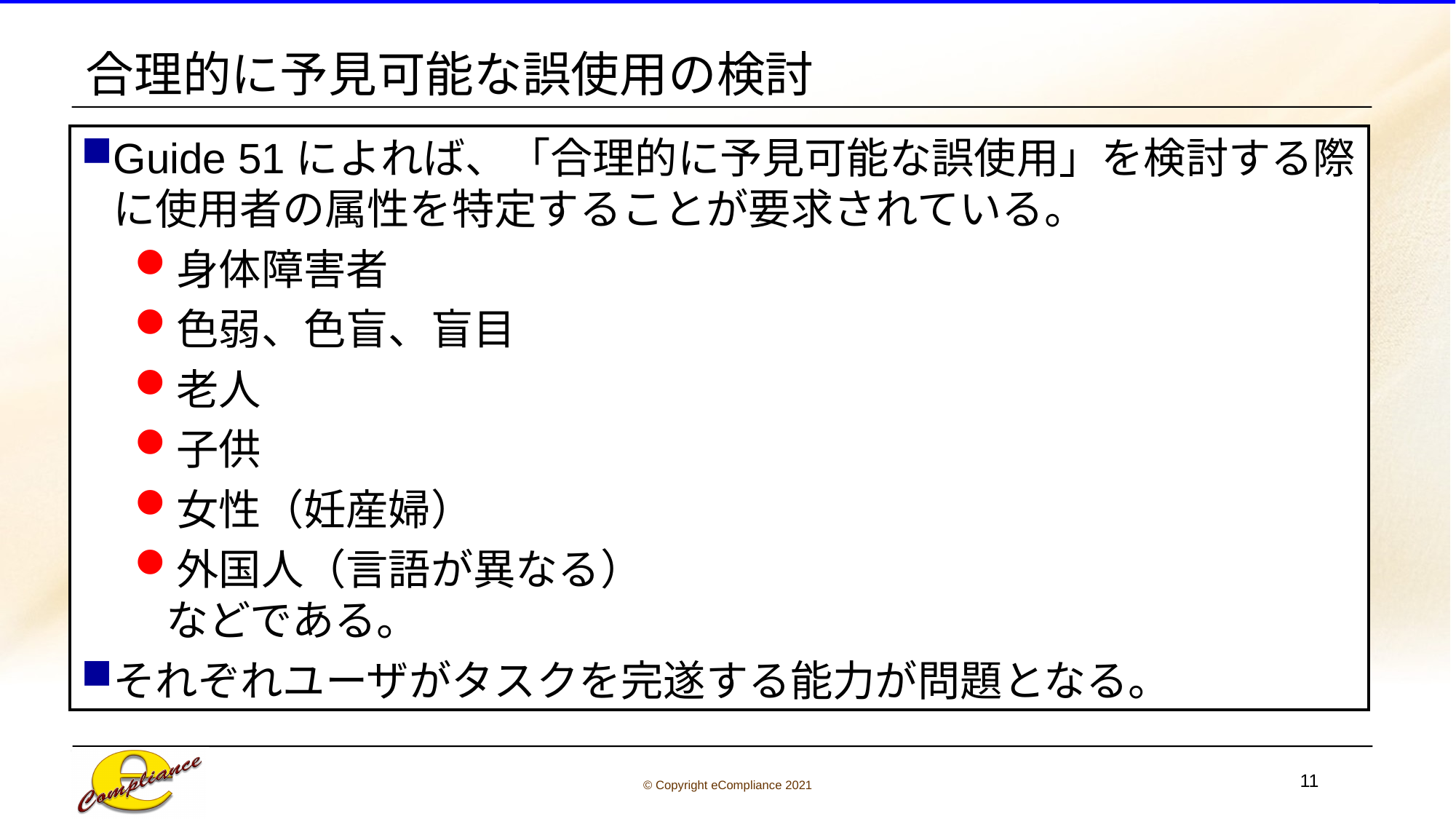

# 合理的に予見可能な誤使用の検討
Guide 51によれば、「合理的に予見可能な誤使用」を検討する際に使用者の属性を特定することが要求されている。
身体障害者
色弱、色盲、盲目
老人
子供
女性（妊産婦）
外国人（言語が異なる）
などである。
それぞれユーザがタスクを完遂する能力が問題となる。